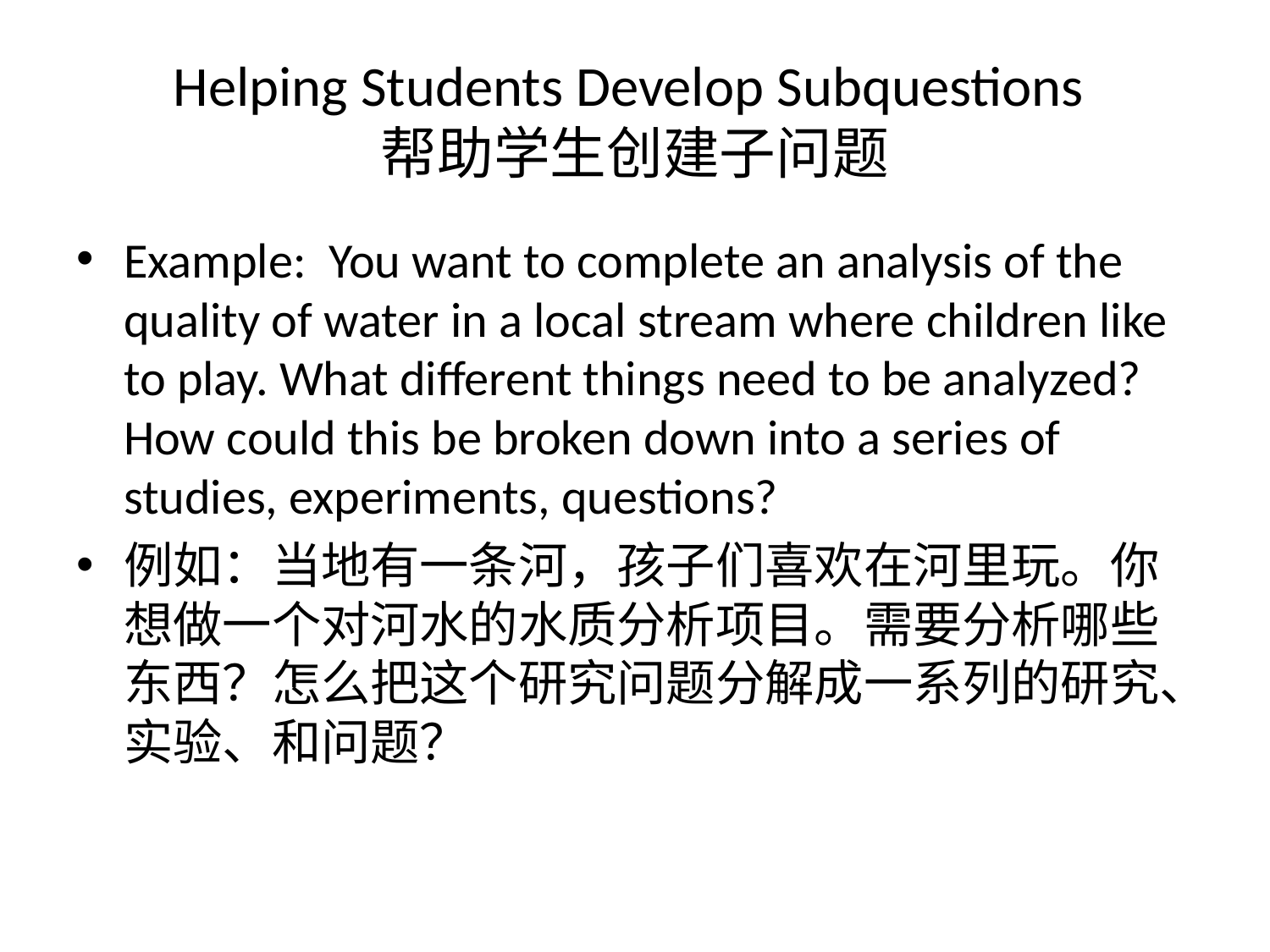

# Helping Students Develop Subquestions 帮助学生创建子问题
Example:  You want to complete an analysis of the quality of water in a local stream where children like to play. What different things need to be analyzed? How could this be broken down into a series of studies, experiments, questions?
例如：当地有一条河，孩子们喜欢在河里玩。你想做一个对河水的水质分析项目。需要分析哪些东西？怎么把这个研究问题分解成一系列的研究、实验、和问题？